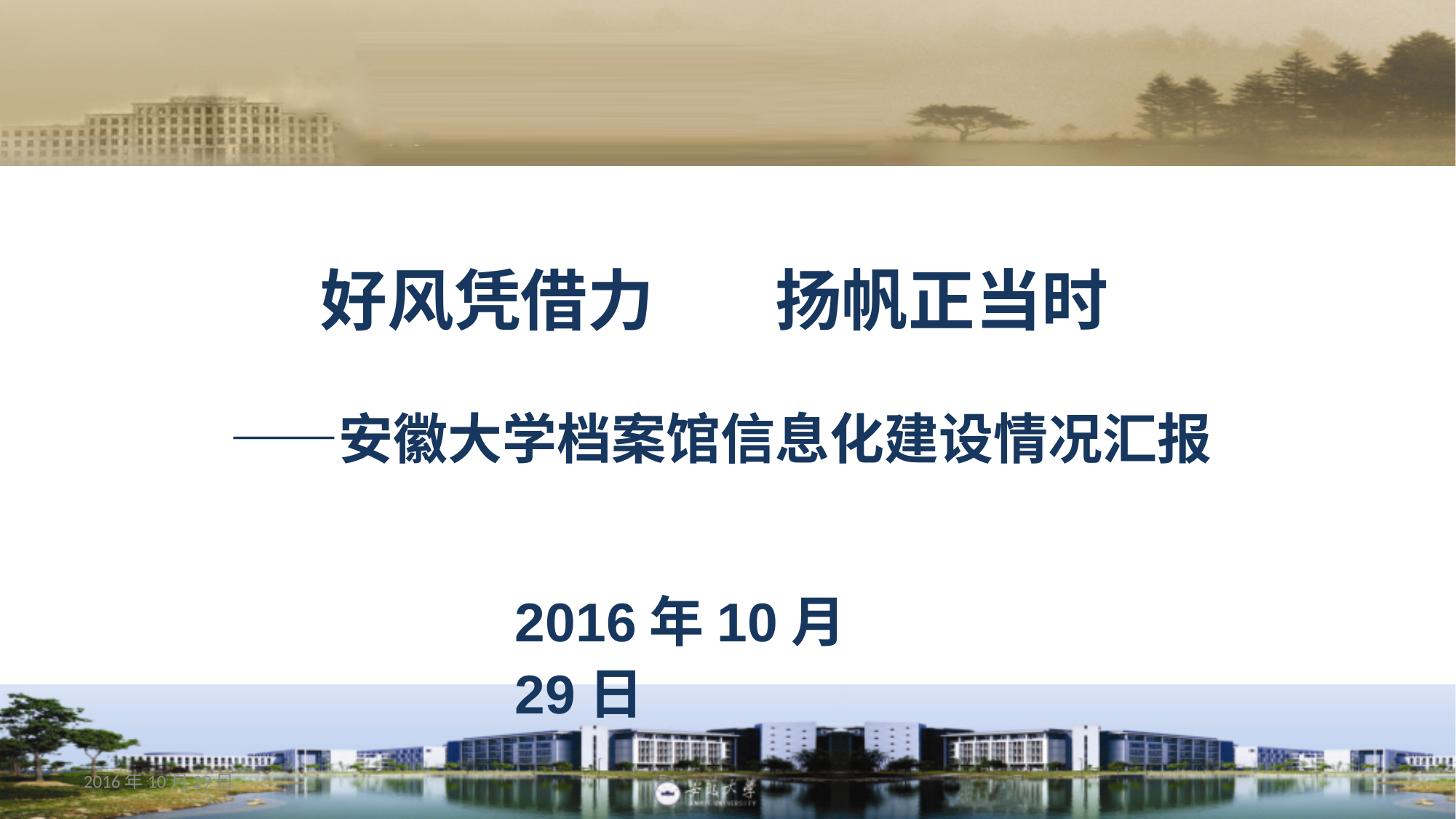

好风凭借力        扬帆正当时
 ——安徽大学档案馆信息化建设情况汇报

2016年10月29日
2016年10月29日